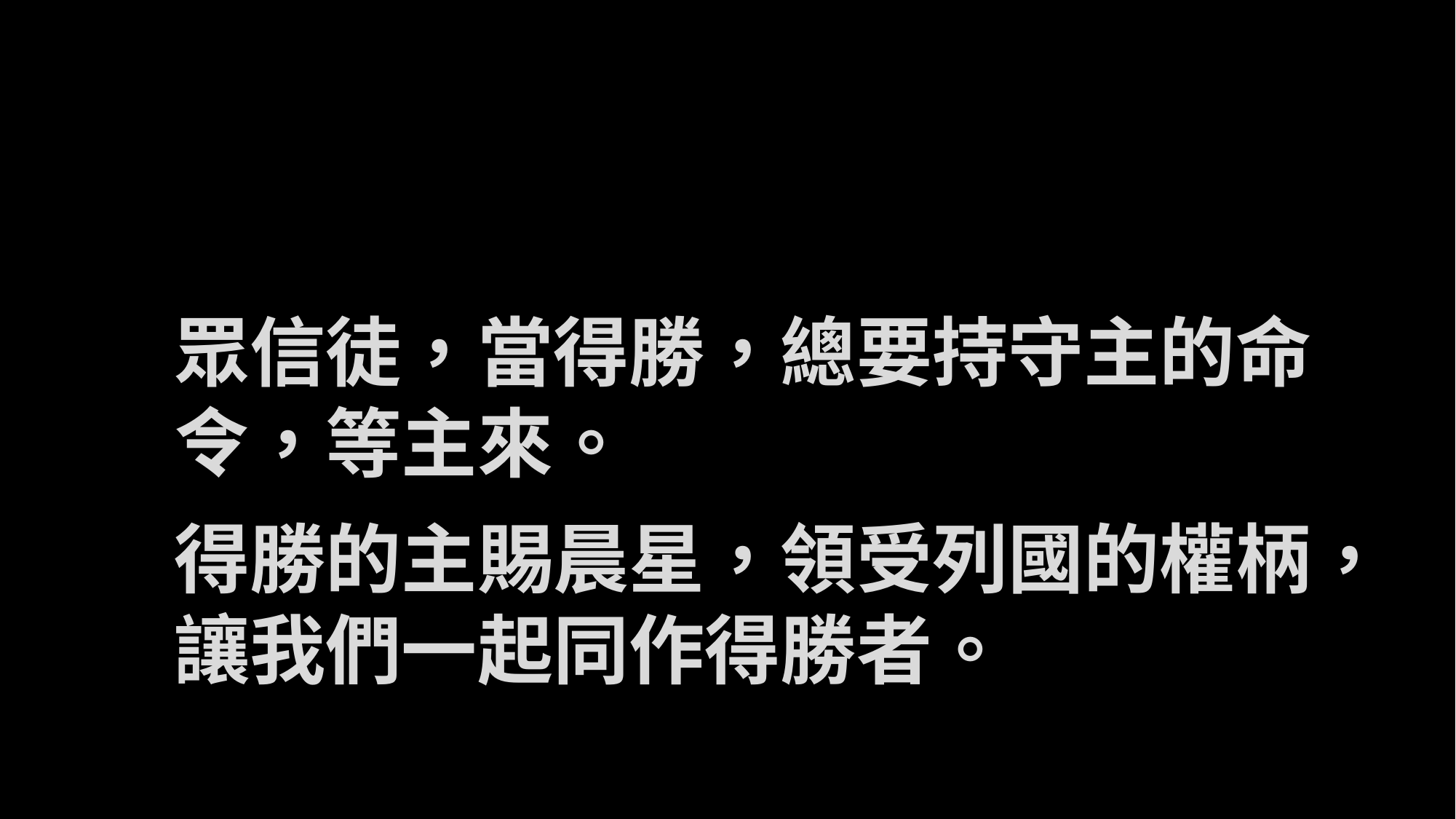

眾信徒，當得勝，總要持守主的命令，等主來。
得勝的主賜晨星，領受列國的權柄，讓我們一起同作得勝者。